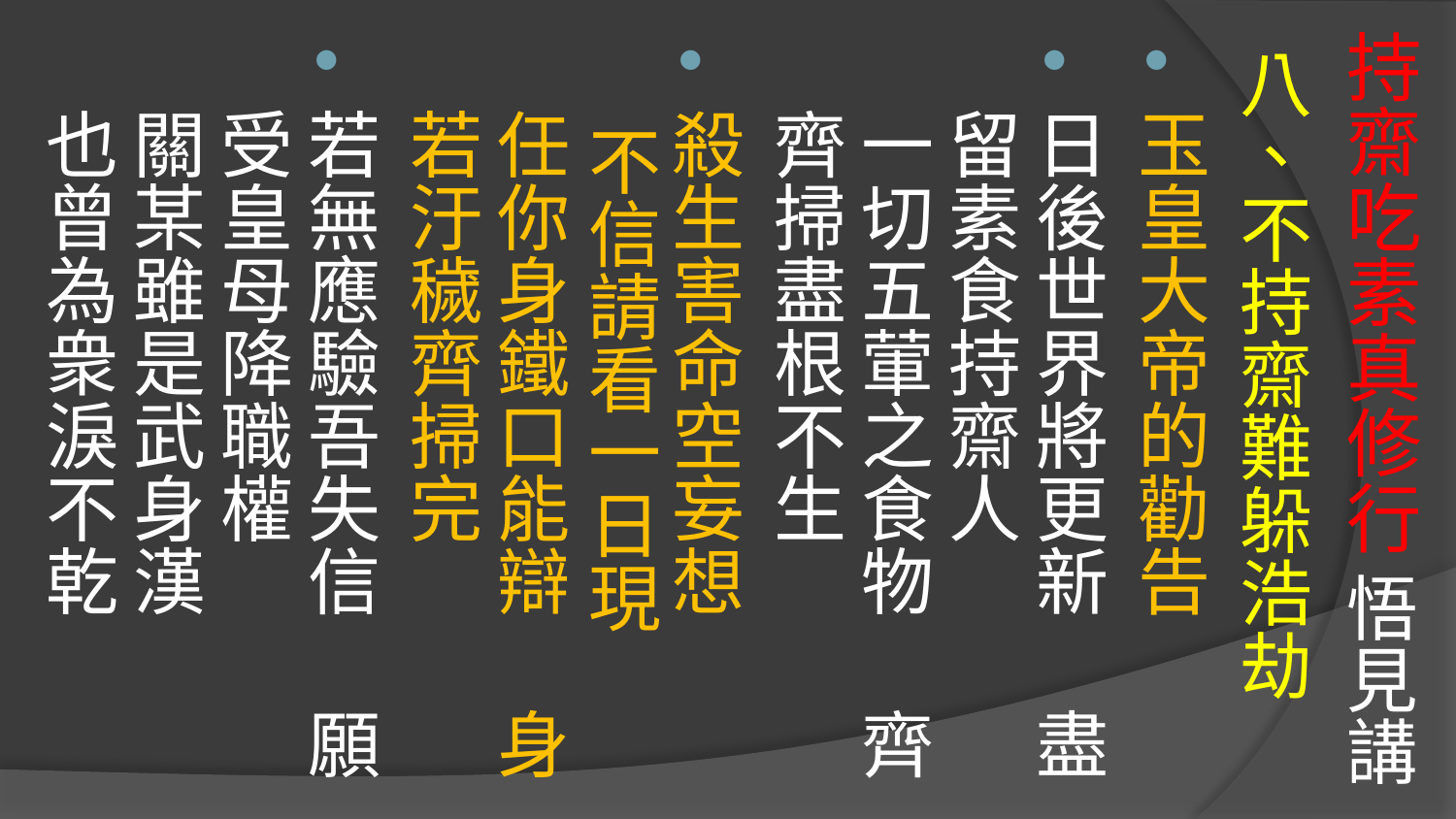

# 持齋吃素真修行 悟見講
八、不持齋難躲浩劫
玉皇大帝的勸告
日後世界將更新　 盡留素食持齋人 
一切五葷之食物　 齊齊掃盡根不生
殺生害命空妄想            不信請看一日現　 
任你身鐵口能辯　 身若汙穢齊掃完
若無應驗吾失信　 願受皇母降職權 
關某雖是武身漢
也曾為衆淚不乾